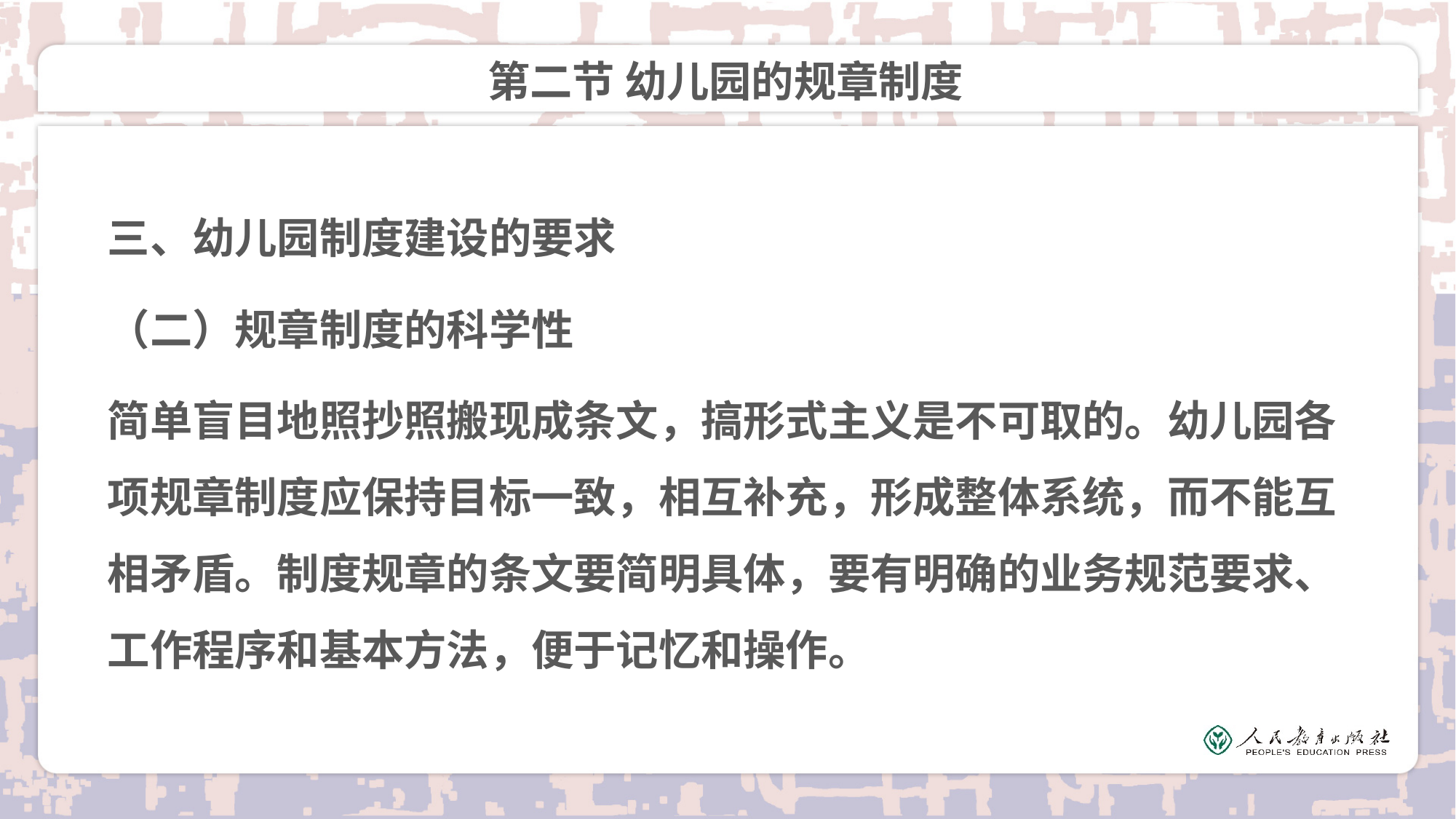

# 第二节 幼儿园的规章制度
三、幼儿园制度建设的要求
（二）规章制度的科学性
简单盲目地照抄照搬现成条文，搞形式主义是不可取的。幼儿园各项规章制度应保持目标一致，相互补充，形成整体系统，而不能互相矛盾。制度规章的条文要简明具体，要有明确的业务规范要求、工作程序和基本方法，便于记忆和操作。